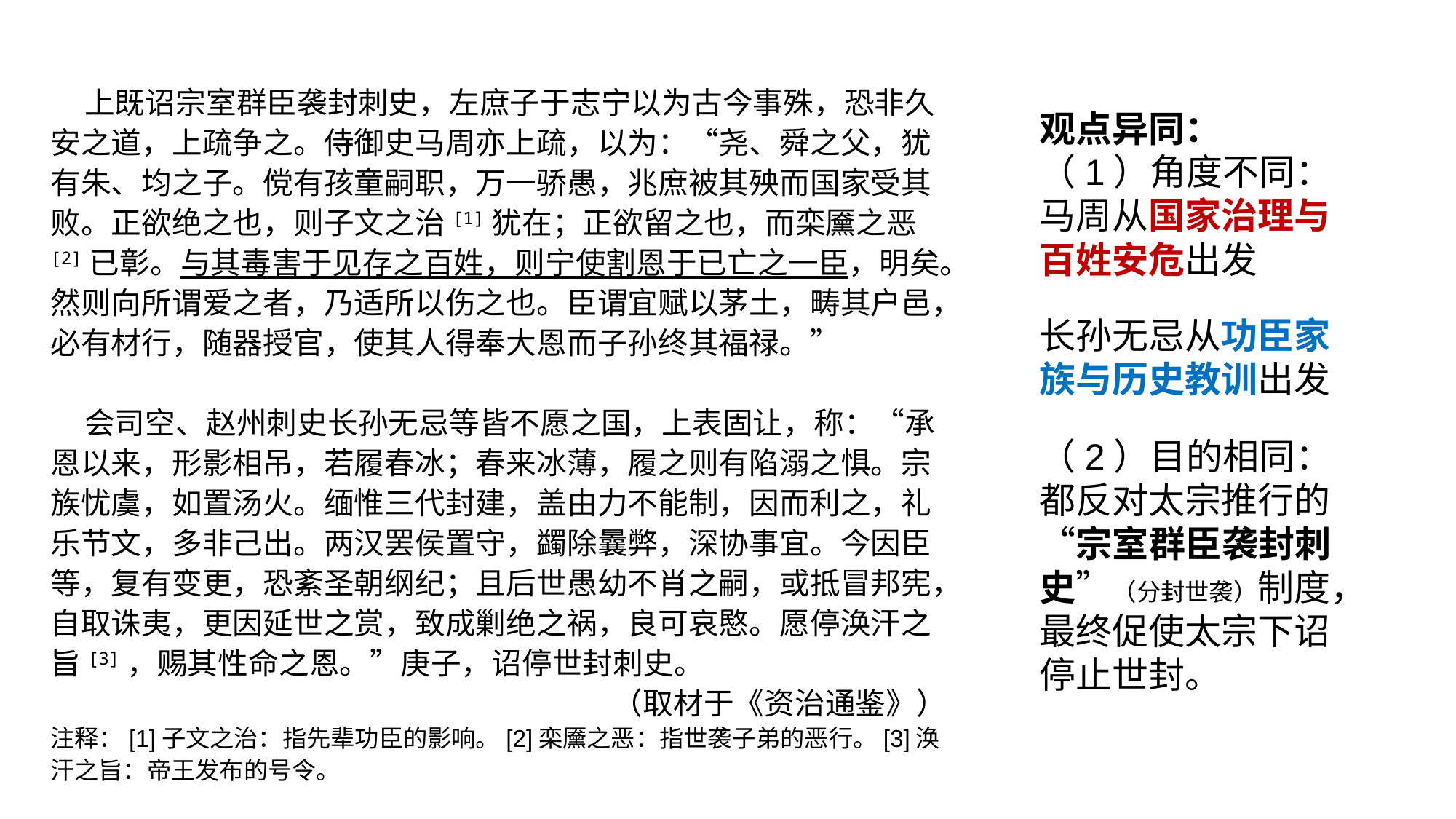

上既诏宗室群臣袭封刺史，左庶子于志宁以为古今事殊，恐非久安之道，上疏争之。侍御史马周亦上疏，以为：“尧、舜之父，犹有朱、均之子。傥有孩童嗣职，万一骄愚，兆庶被其殃而国家受其败。正欲绝之也，则子文之治[1]犹在；正欲留之也，而栾黡之恶[2]已彰。与其毒害于见存之百姓，则宁使割恩于已亡之一臣，明矣。然则向所谓爱之者，乃适所以伤之也。臣谓宜赋以茅土，畴其户邑，必有材行，随器授官，使其人得奉大恩而子孙终其福禄。”

    会司空、赵州刺史长孙无忌等皆不愿之国，上表固让，称：“承恩以来，形影相吊，若履春冰；春来冰薄，履之则有陷溺之惧。宗族忧虞，如置汤火。缅惟三代封建，盖由力不能制，因而利之，礼乐节文，多非己出。两汉罢侯置守，蠲除曩弊，深协事宜。今因臣等，复有变更，恐紊圣朝纲纪；且后世愚幼不肖之嗣，或抵冒邦宪，自取诛夷，更因延世之赏，致成剿绝之祸，良可哀愍。愿停涣汗之旨[3]，赐其性命之恩。”庚子，诏停世封刺史。
（取材于《资治通鉴》）
注释：[1]子文之治：指先辈功臣的影响。[2]栾黡之恶：指世袭子弟的恶行。[3]涣汗之旨：帝王发布的号令。
观点异同：
（1）角度不同：
马周从国家治理与百姓安危出发

长孙无忌从功臣家族与历史教训出发

（2）目的相同：
都反对太宗推行的“宗室群臣袭封刺史”（分封世袭）制度，最终促使太宗下诏停止世封。